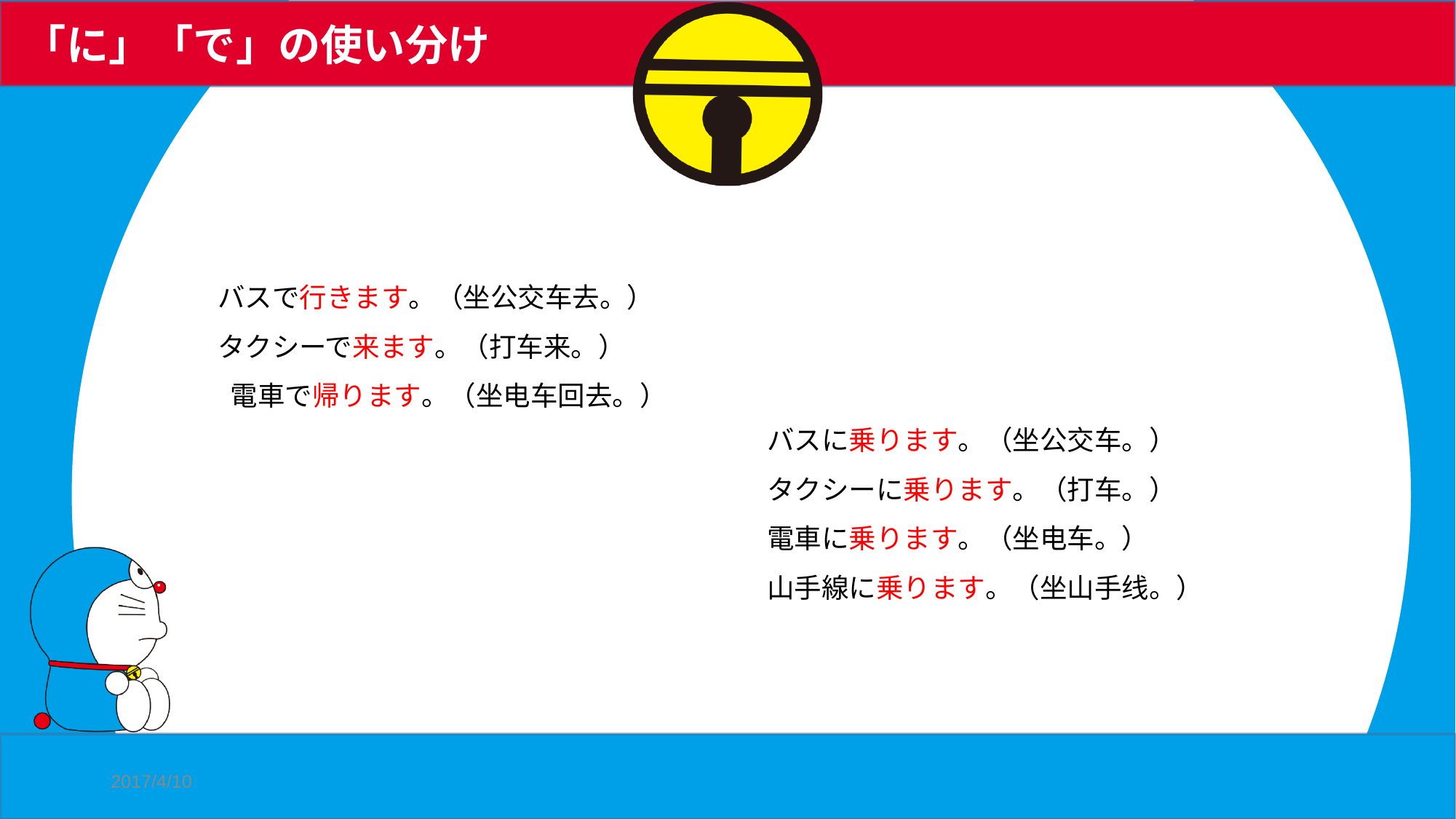

「に」「で」の使い分け
バスで行きます。（坐公交车去。）
タクシーで来ます。（打车来。）
 電車で帰ります。（坐电车回去。）

バスに乗ります。（坐公交车。）
タクシーに乗ります。（打车。）
電車に乗ります。（坐电车。）
山手線に乗ります。（坐山手线。）

2017/4/10